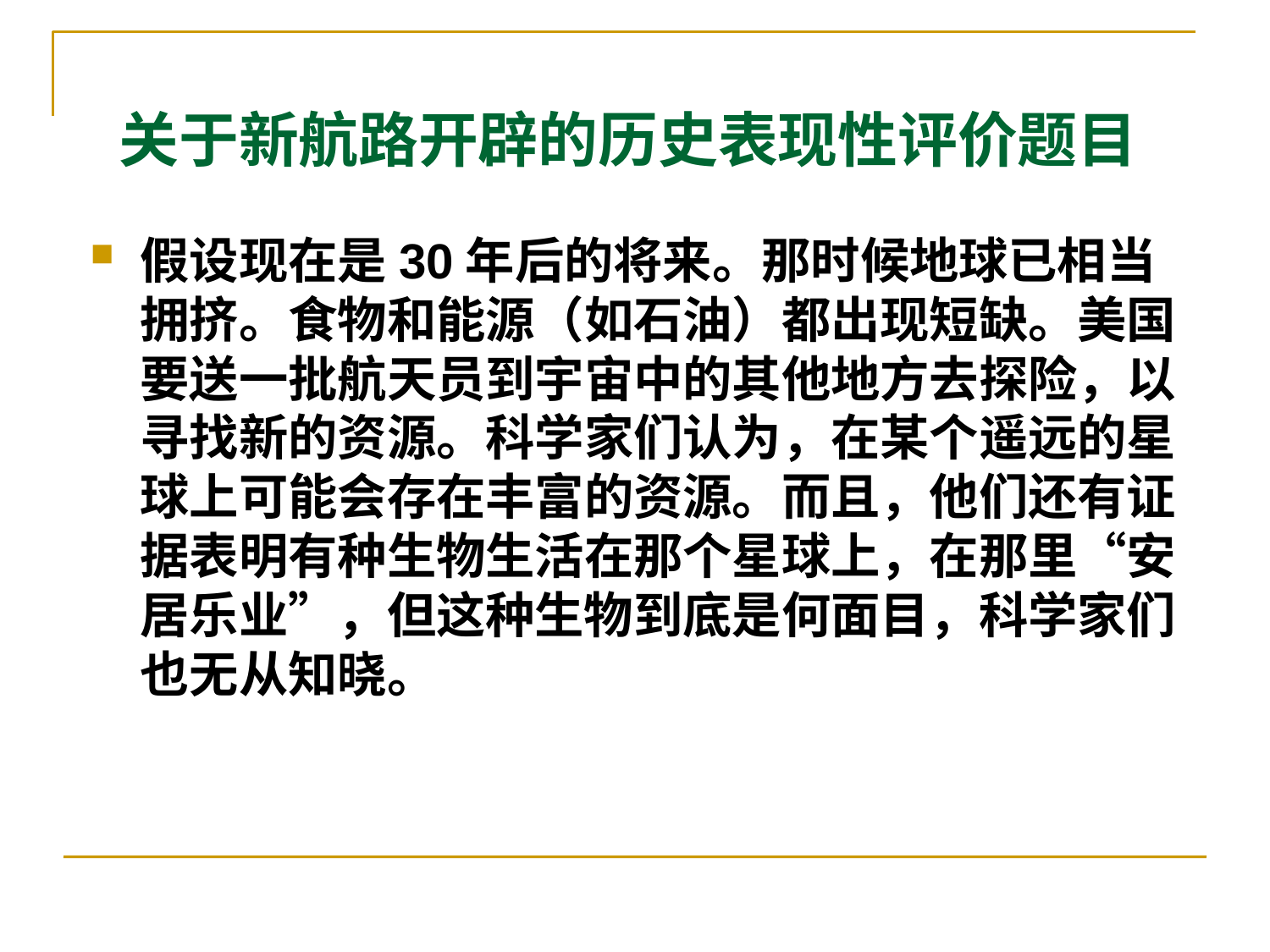

# 关于新航路开辟的历史表现性评价题目
假设现在是30年后的将来。那时候地球已相当拥挤。食物和能源（如石油）都出现短缺。美国要送一批航天员到宇宙中的其他地方去探险，以寻找新的资源。科学家们认为，在某个遥远的星球上可能会存在丰富的资源。而且，他们还有证据表明有种生物生活在那个星球上，在那里“安居乐业”，但这种生物到底是何面目，科学家们也无从知晓。